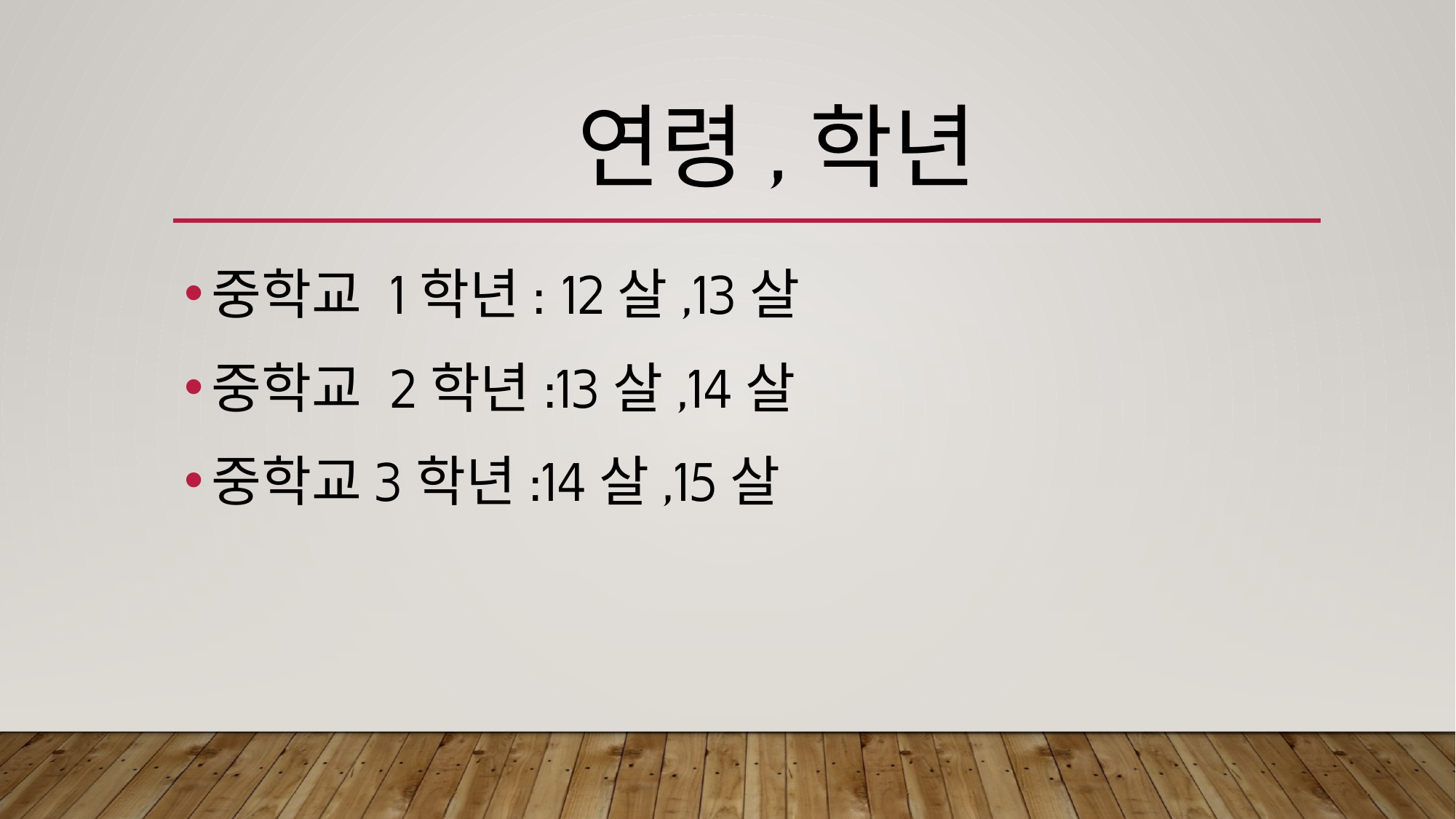

# 연령,학년
중학교 1학년: 12살,13살
중학교 2학년:13살,14살
중학교3학년:14살,15살